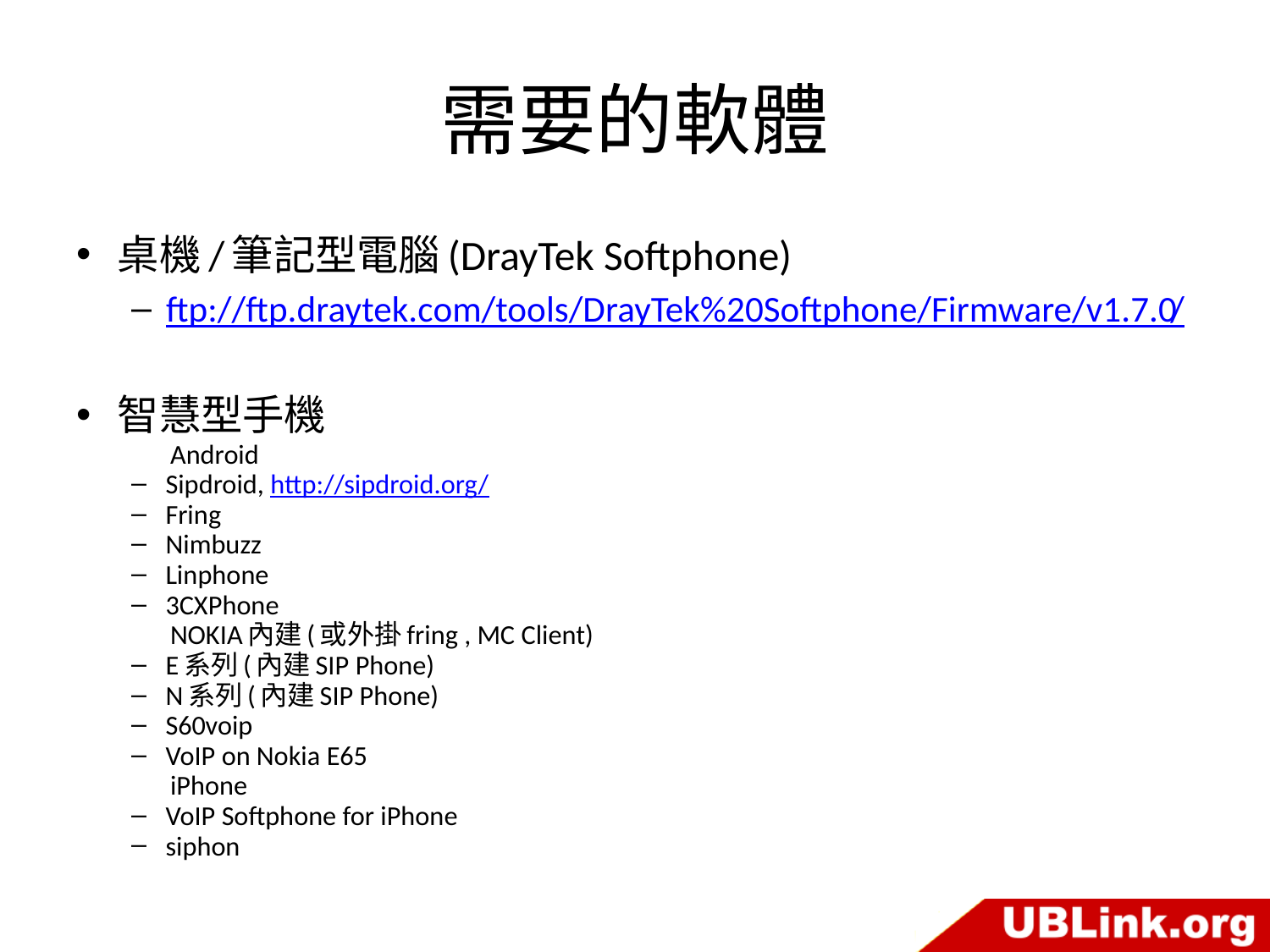

# 需要的軟體
桌機/筆記型電腦(DrayTek Softphone)
ftp://ftp.draytek.com/tools/DrayTek%20Softphone/Firmware/v1.7.0/

智慧型手機
	Android
Sipdroid, http://sipdroid.org/
Fring
Nimbuzz
Linphone
3CXPhone
	NOKIA內建(或外掛fring , MC Client)
E系列(內建SIP Phone)
N系列(內建SIP Phone)
S60voip
VoIP on Nokia E65
	iPhone
VoIP Softphone for iPhone
siphon